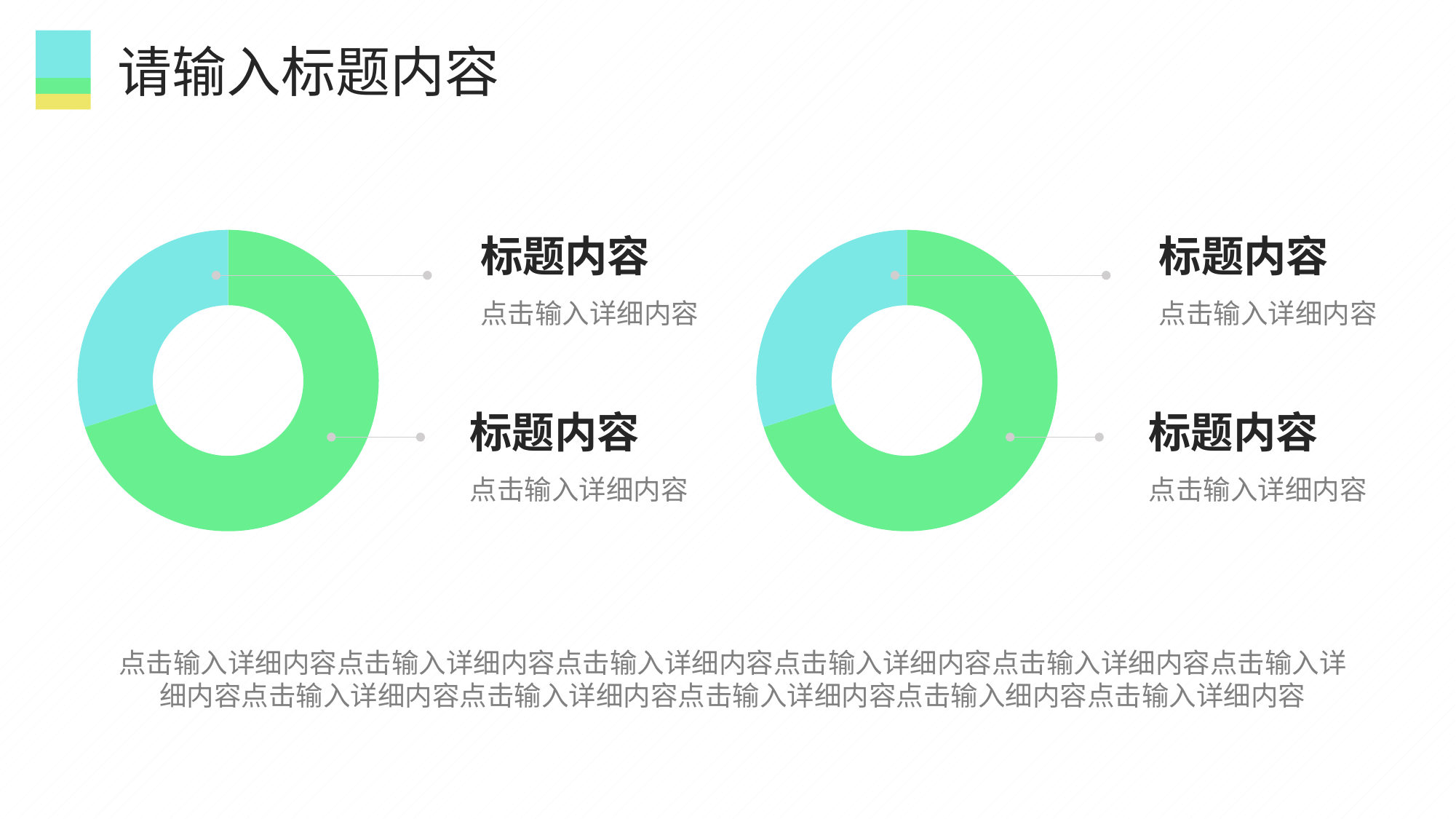

请输入标题内容

### Chart

| Category | 销售额 |
|---|---|
| 第一季度 | 7.0 |
| 第二季度 | 3.0 |
标题内容
点击输入详细内容
标题内容
点击输入详细内容

### Chart

| Category | 销售额 |
|---|---|
| 第一季度 | 7.0 |
| 第二季度 | 3.0 |
标题内容
点击输入详细内容
标题内容
点击输入详细内容
点击输入详细内容点击输入详细内容点击输入详细内容点击输入详细内容点击输入详细内容点击输入详细内容点击输入详细内容点击输入详细内容点击输入详细内容点击输入细内容点击输入详细内容